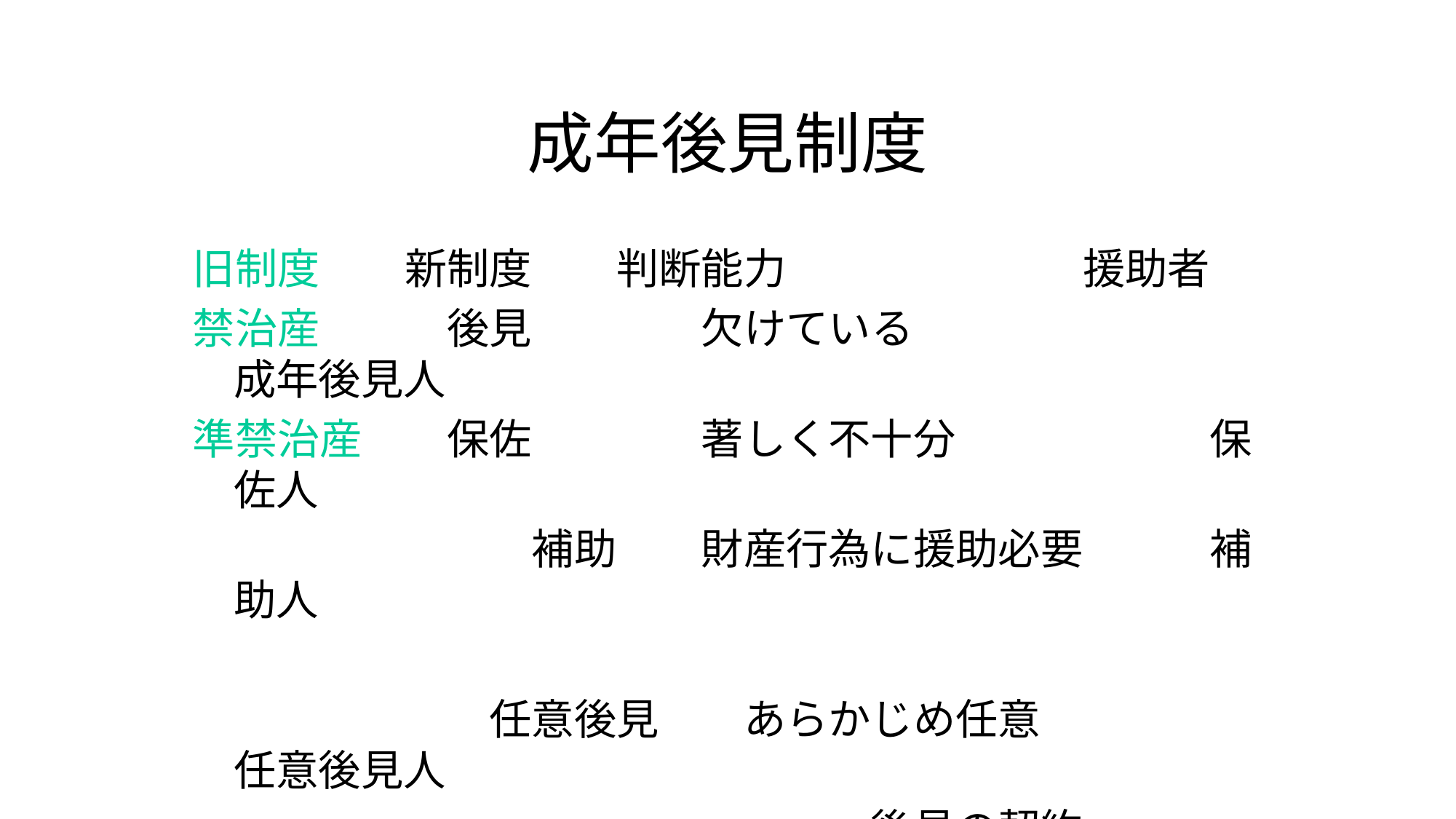

# 成年後見制度
旧制度　　新制度　　判断能力　　　　　　　援助者
禁治産　　　後見　　　　欠けている　　　　　　　　　　　成年後見人
準禁治産　　保佐　　　　著しく不十分　　　　　　保佐人
　　　　　　　　補助　　財産行為に援助必要　　　補助人

　　　　　　　任意後見　　あらかじめ任意　　　　　任意後見人
　　　　　　　　　　　　　　　　後見の契約
　　　　　　　　　　　　　　　　　（公正証書による）